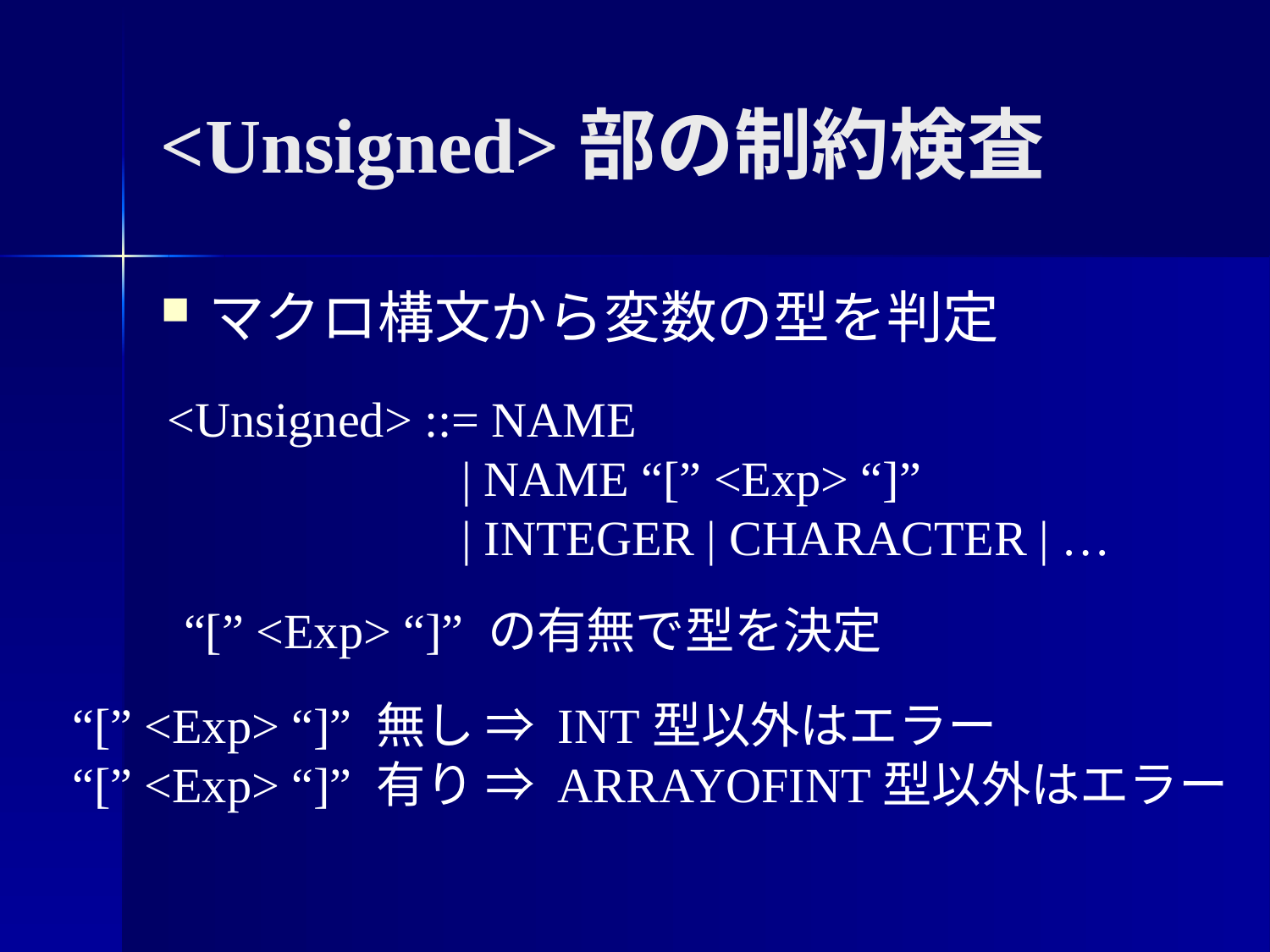

<Unsigned>部の制約検査
マクロ構文から変数の型を判定
<Unsigned> ::= NAME
                        | NAME “[” <Exp> “]”
                        | INTEGER | CHARACTER | …
“[” <Exp> “]” の有無で型を決定
“[” <Exp> “]” 無し ⇒ INT型以外はエラー
“[” <Exp> “]” 有り ⇒ ARRAYOFINT型以外はエラー